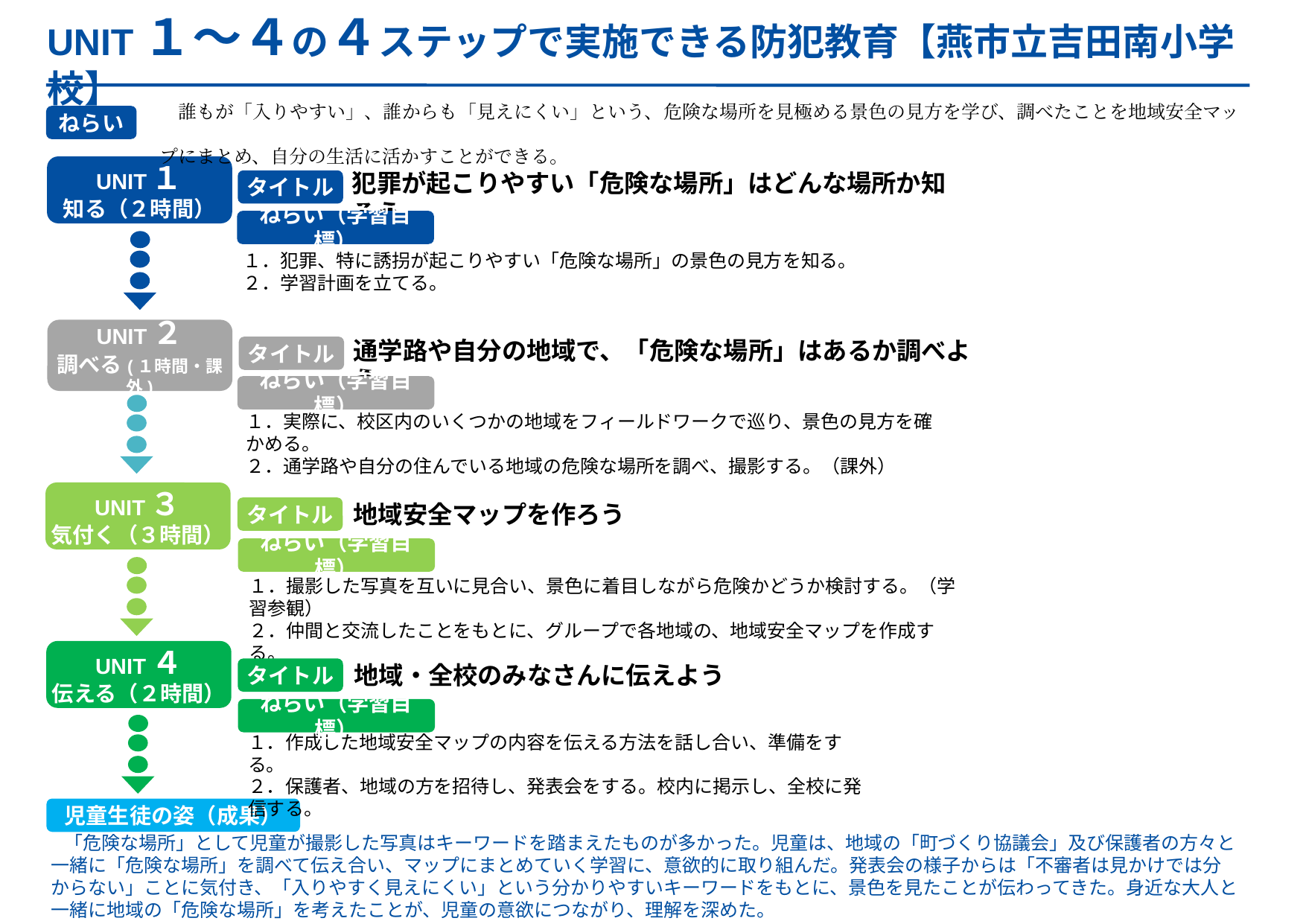

UNIT１～４の４ステップで実施できる防犯教育【燕市立吉田南小学校】
　　誰もが「入りやすい」、誰からも「見えにくい」という、危険な場所を見極める景色の見方を学び、調べたことを地域安全マッ
　プにまとめ、自分の生活に活かすことができる。
ねらい

UNIT１
知る（２時間）
犯罪が起こりやすい「危険な場所」はどんな場所か知ろう
タイトル
ねらい（学習目標）

１．犯罪、特に誘拐が起こりやすい「危険な場所」の景色の見方を知る。
２．学習計画を立てる。
UNIT２
調べる(１時間・課外)
通学路や自分の地域で、「危険な場所」はあるか調べよう
タイトル
ねらい（学習目標）

１．実際に、校区内のいくつかの地域をフィールドワークで巡り、景色の見方を確かめる。
２．通学路や自分の住んでいる地域の危険な場所を調べ、撮影する。（課外）
UNIT３
気付く（３時間）
地域安全マップを作ろう
タイトル
ねらい（学習目標）

１．撮影した写真を互いに見合い、景色に着目しながら危険かどうか検討する。（学習参観）
２．仲間と交流したことをもとに、グループで各地域の、地域安全マップを作成する。
UNIT４
伝える（２時間）
地域・全校のみなさんに伝えよう
タイトル
ねらい（学習目標）

１．作成した地域安全マップの内容を伝える方法を話し合い、準備をする。
２．保護者、地域の方を招待し、発表会をする。校内に掲示し、全校に発信する。
児童生徒の姿（成果）
「危険な場所」として児童が撮影した写真はキーワードを踏まえたものが多かった。児童は、地域の「町づくり協議会」及び保護者の方々と一緒に「危険な場所」を調べて伝え合い、マップにまとめていく学習に、意欲的に取り組んだ。発表会の様子からは「不審者は見かけでは分からない」ことに気付き、「入りやすく見えにくい」という分かりやすいキーワードをもとに、景色を見たことが伝わってきた。身近な大人と一緒に地域の「危険な場所」を考えたことが、児童の意欲につながり、理解を深めた。